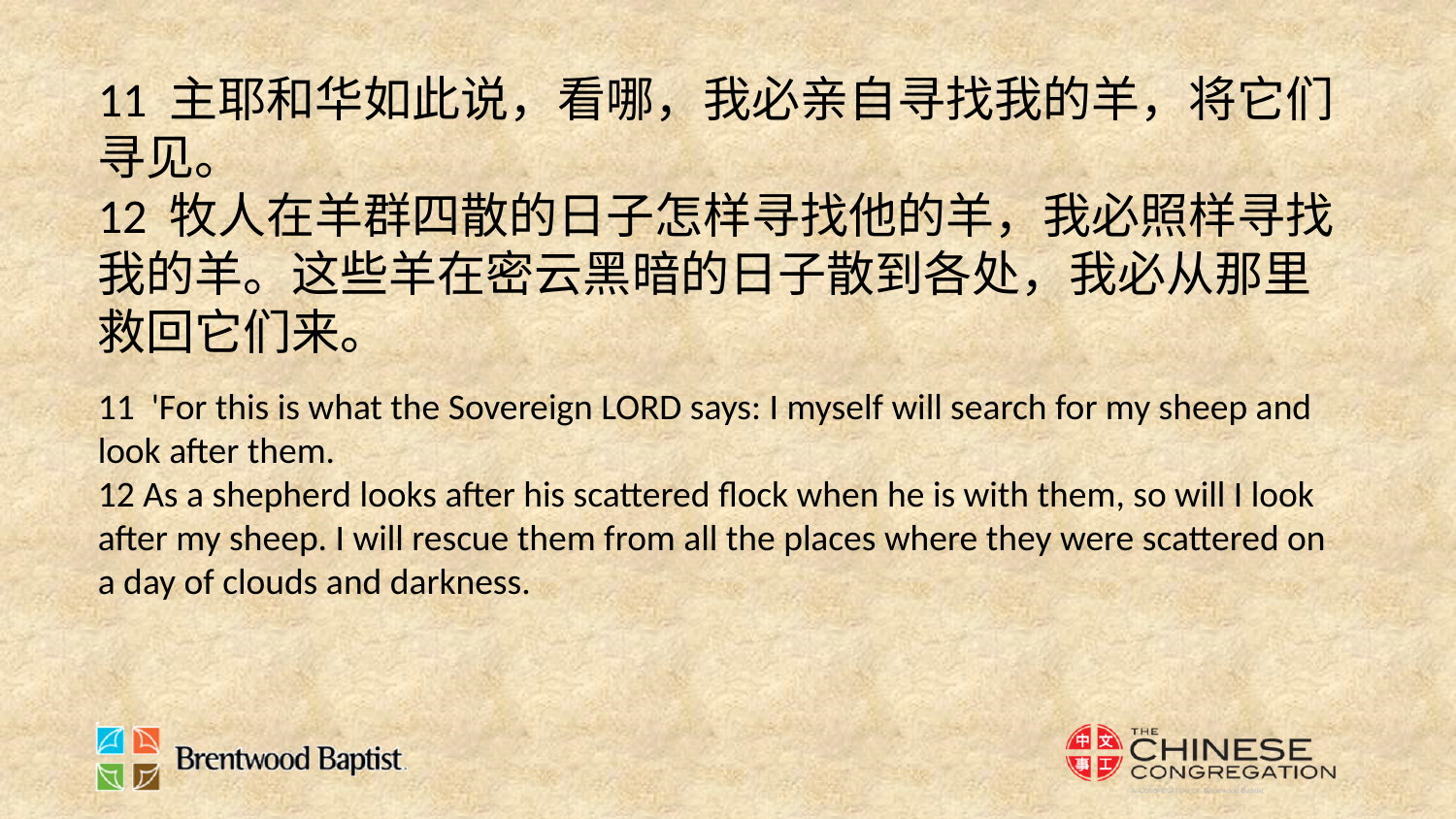

11 主耶和华如此说，看哪，我必亲自寻找我的羊，将它们寻见。
12 牧人在羊群四散的日子怎样寻找他的羊，我必照样寻找我的羊。这些羊在密云黑暗的日子散到各处，我必从那里救回它们来。

11  'For this is what the Sovereign LORD says: I myself will search for my sheep and look after them.
12 As a shepherd looks after his scattered flock when he is with them, so will I look after my sheep. I will rescue them from all the places where they were scattered on a day of clouds and darkness.